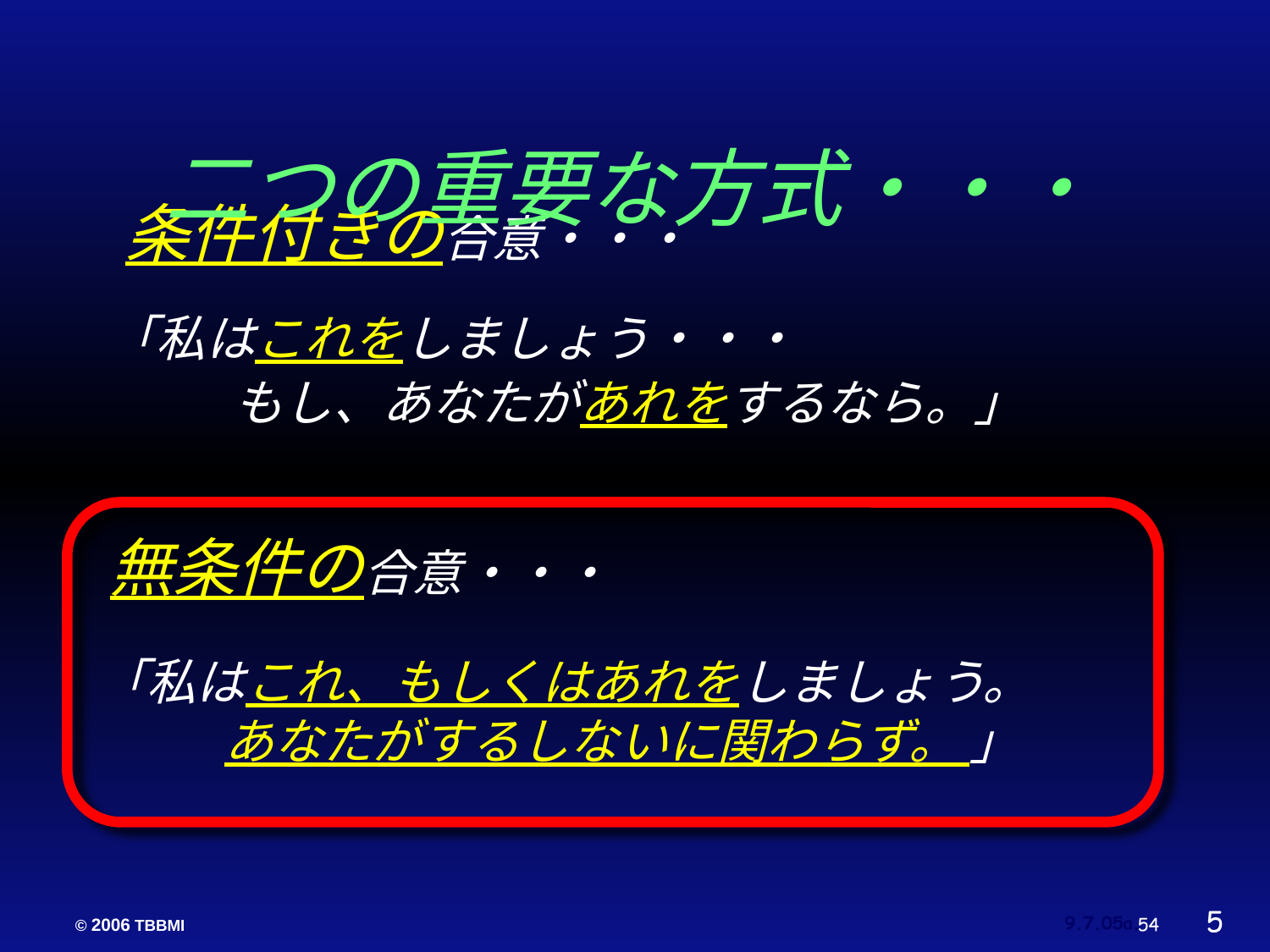

二つの重要な方式・・・

  条件付きの合意・・・

「私はこれをしましょう・・・
		もし、あなたがあれをするなら。」

無条件の合意・・・
「私はこれ、もしくはあれをしましょう。
		あなたがするしないに関わらず。 」

5
54